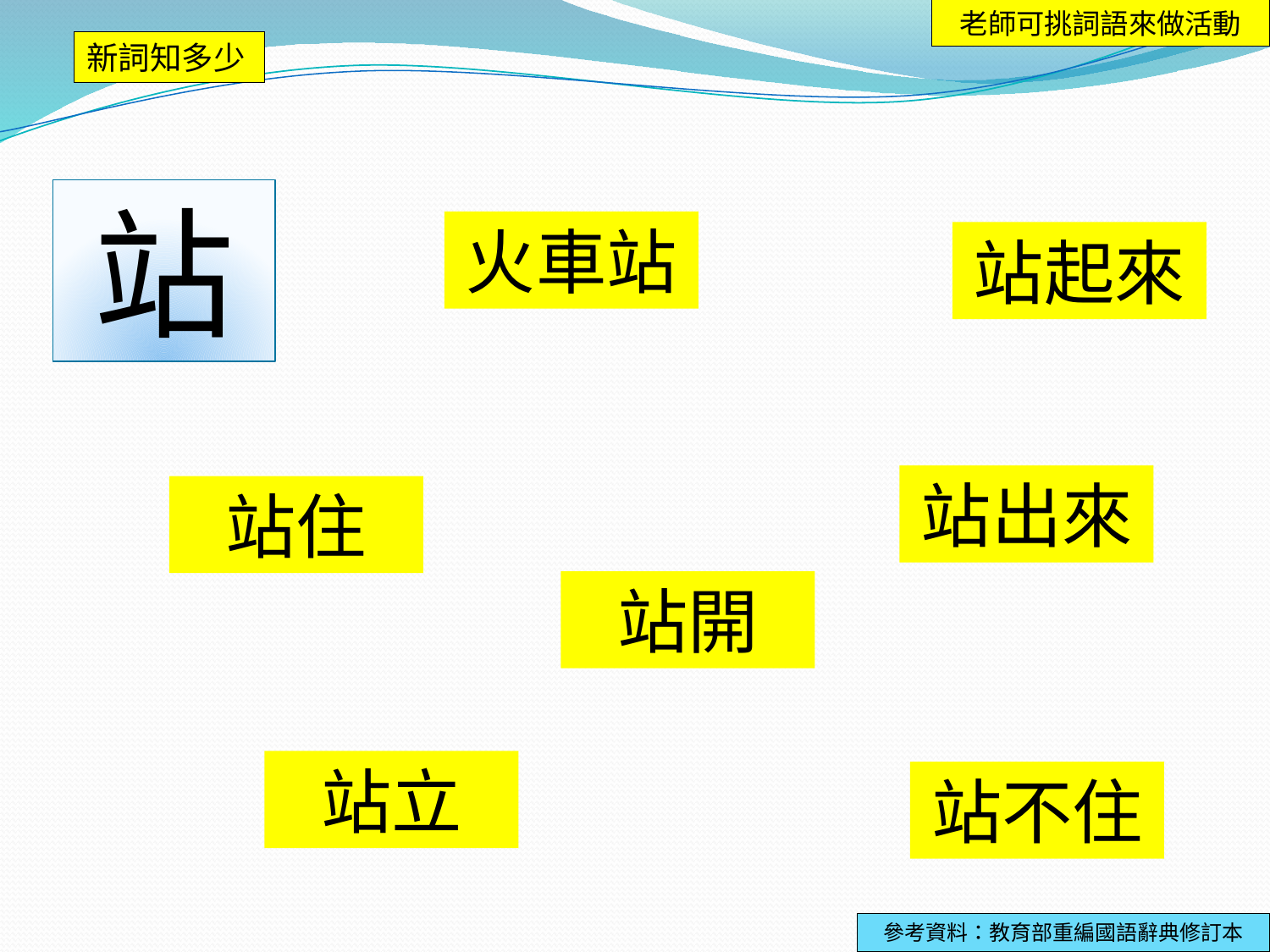

老師可挑詞語來做活動
新詞知多少
站
火車站
站起來
站出來
站住
站開
站立
站不住
參考資料：教育部重編國語辭典修訂本